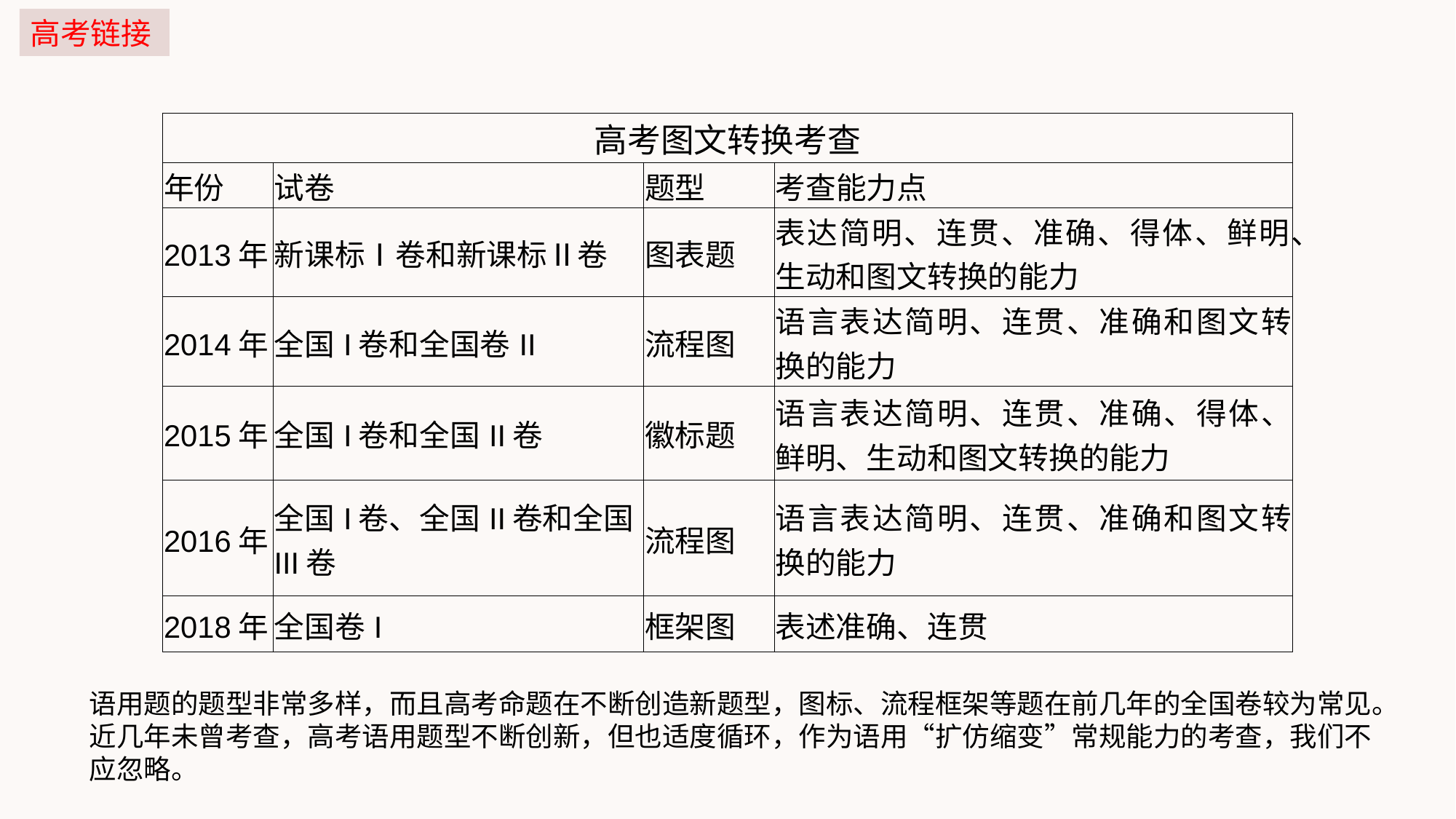

高考链接
| 高考图文转换考查 |  |  |  |
| --- | --- | --- | --- |
| 年份 | 试卷 | 题型 | 考查能力点 |
| 2013年 | 新课标Ⅰ卷和新课标Ⅱ卷 | 图表题 | 表达简明、连贯、准确、得体、鲜明、生动和图文转换的能力 |
| 2014年 | 全国I卷和全国卷II | 流程图 | 语言表达简明、连贯、准确和图文转换的能力 |
| 2015年 | 全国I卷和全国II卷 | 徽标题 | 语言表达简明、连贯、准确、得体、鲜明、生动和图文转换的能力 |
| 2016年 | 全国I卷、全国II卷和全国III卷 | 流程图 | 语言表达简明、连贯、准确和图文转换的能力 |
| 2018年 | 全国卷I | 框架图 | 表述准确、连贯 |
语用题的题型非常多样，而且高考命题在不断创造新题型，图标、流程框架等题在前几年的全国卷较为常见。近几年未曾考查，高考语用题型不断创新，但也适度循环，作为语用“扩仿缩变”常规能力的考查，我们不应忽略。